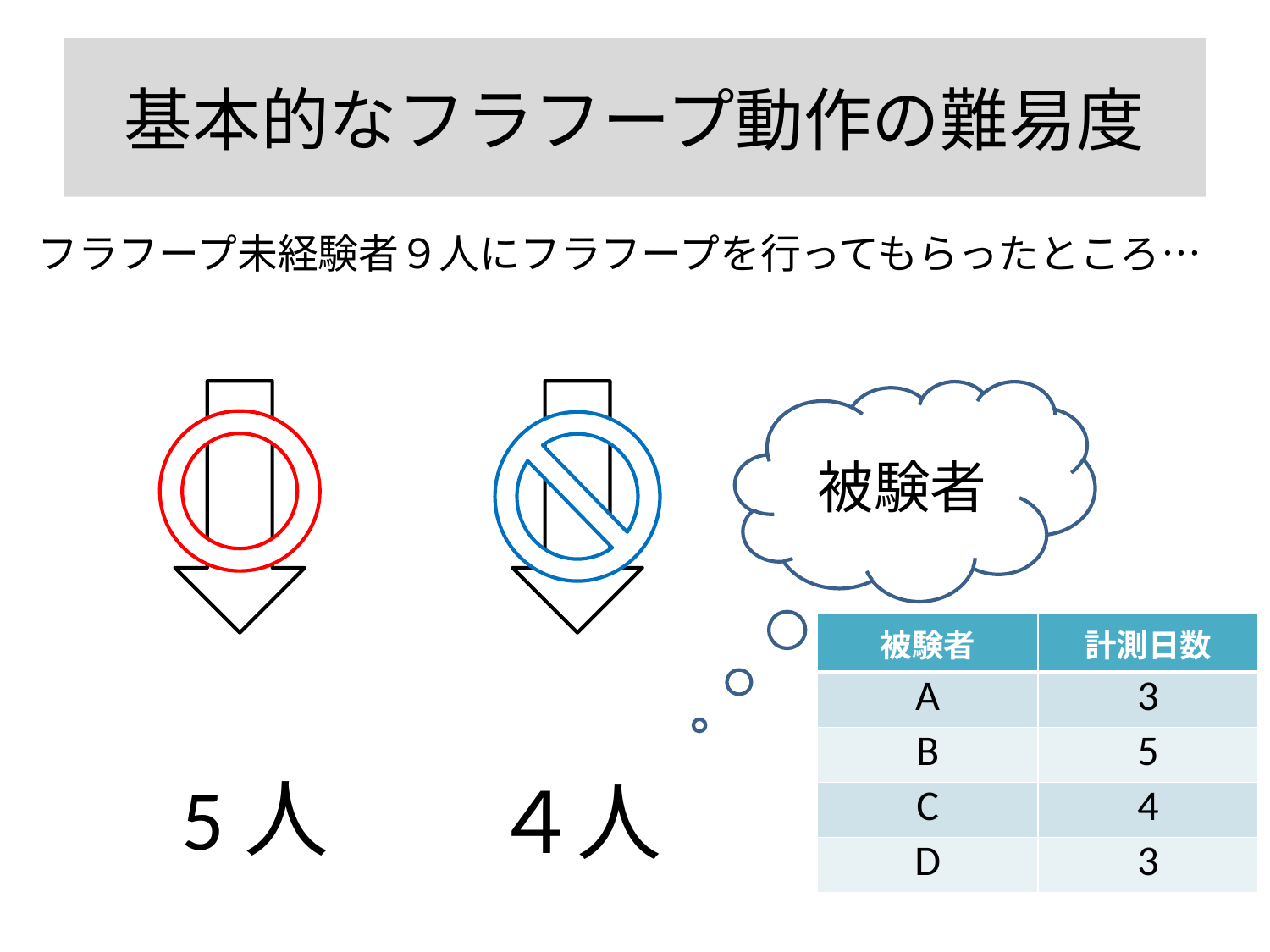

# 基本的なフラフープ動作の難易度
フラフープ未経験者９人にフラフープを行ってもらったところ…

被験者

| 被験者 | 計測日数 |
| --- | --- |
| A | 3 |
| B | 5 |
| C | 4 |
| D | 3 |
5人
４人